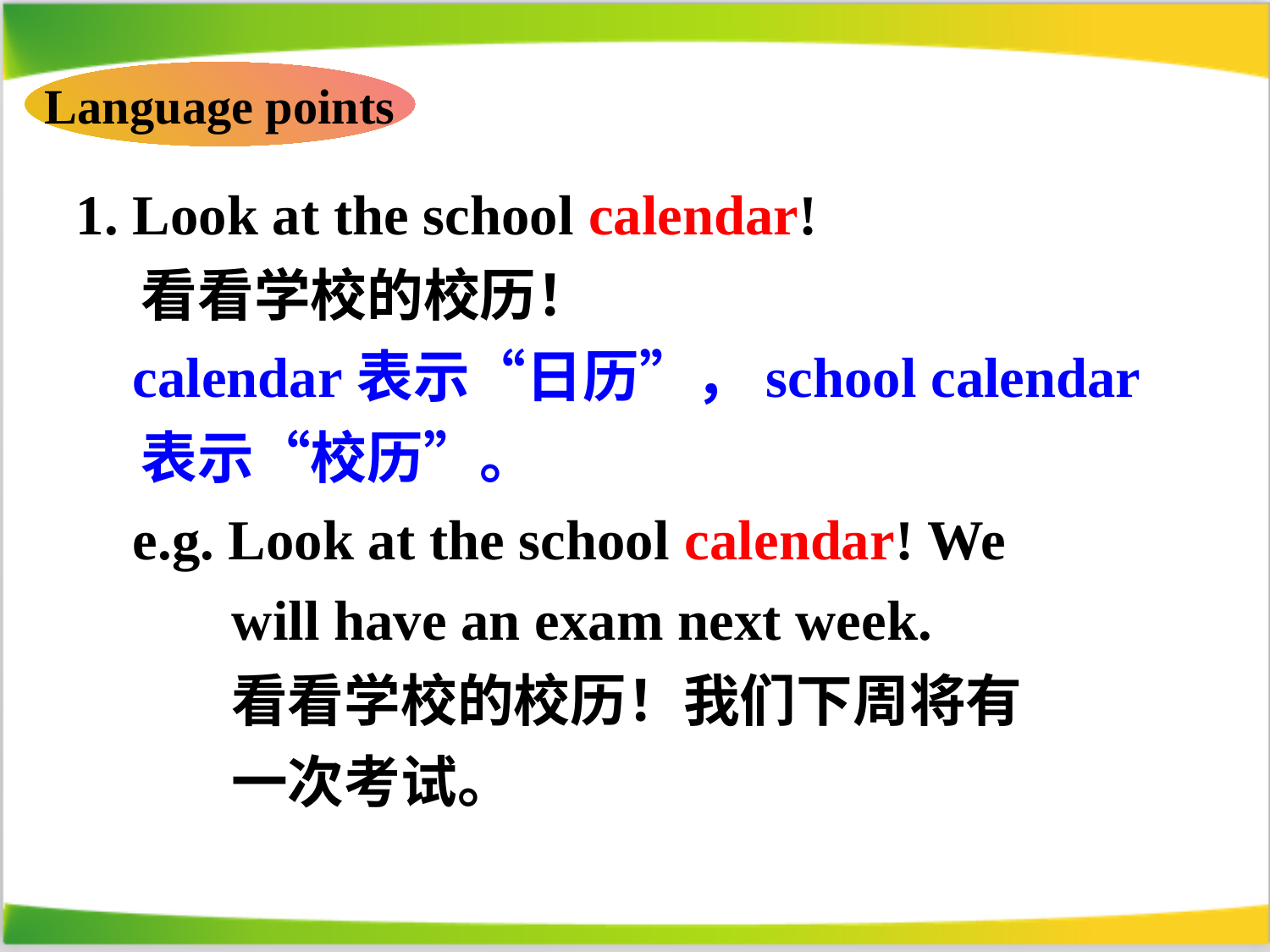

Language points
1. Look at the school calendar!
    看看学校的校历！
    calendar表示“日历”，school calendar
    表示“校历”。
    e.g. Look at the school calendar! We
           will have an exam next week.
           看看学校的校历！我们下周将有
           一次考试。